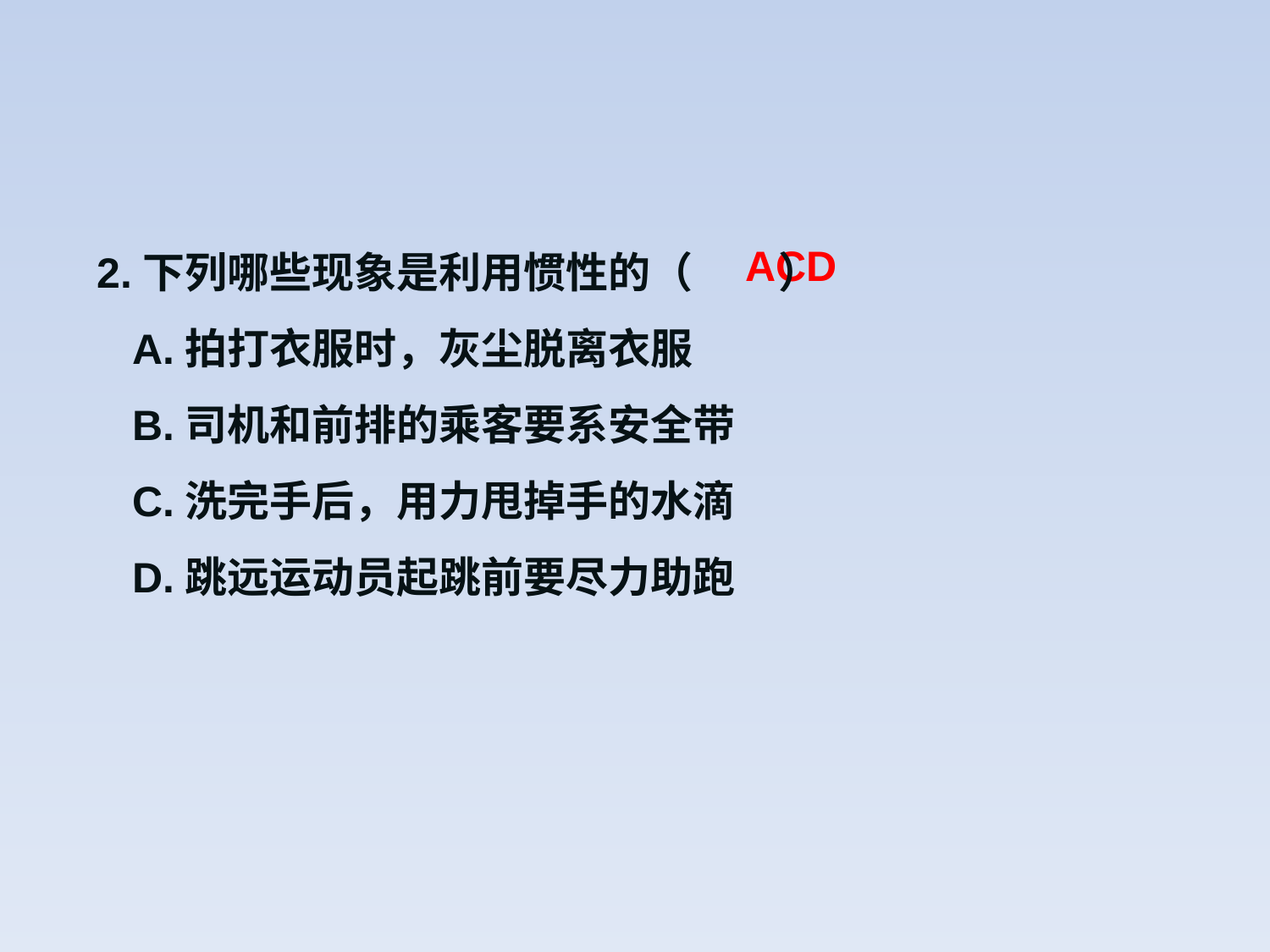

2.下列哪些现象是利用惯性的（         ）
   A.拍打衣服时，灰尘脱离衣服
   B.司机和前排的乘客要系安全带
   C.洗完手后，用力甩掉手的水滴
   D.跳远运动员起跳前要尽力助跑
ACD